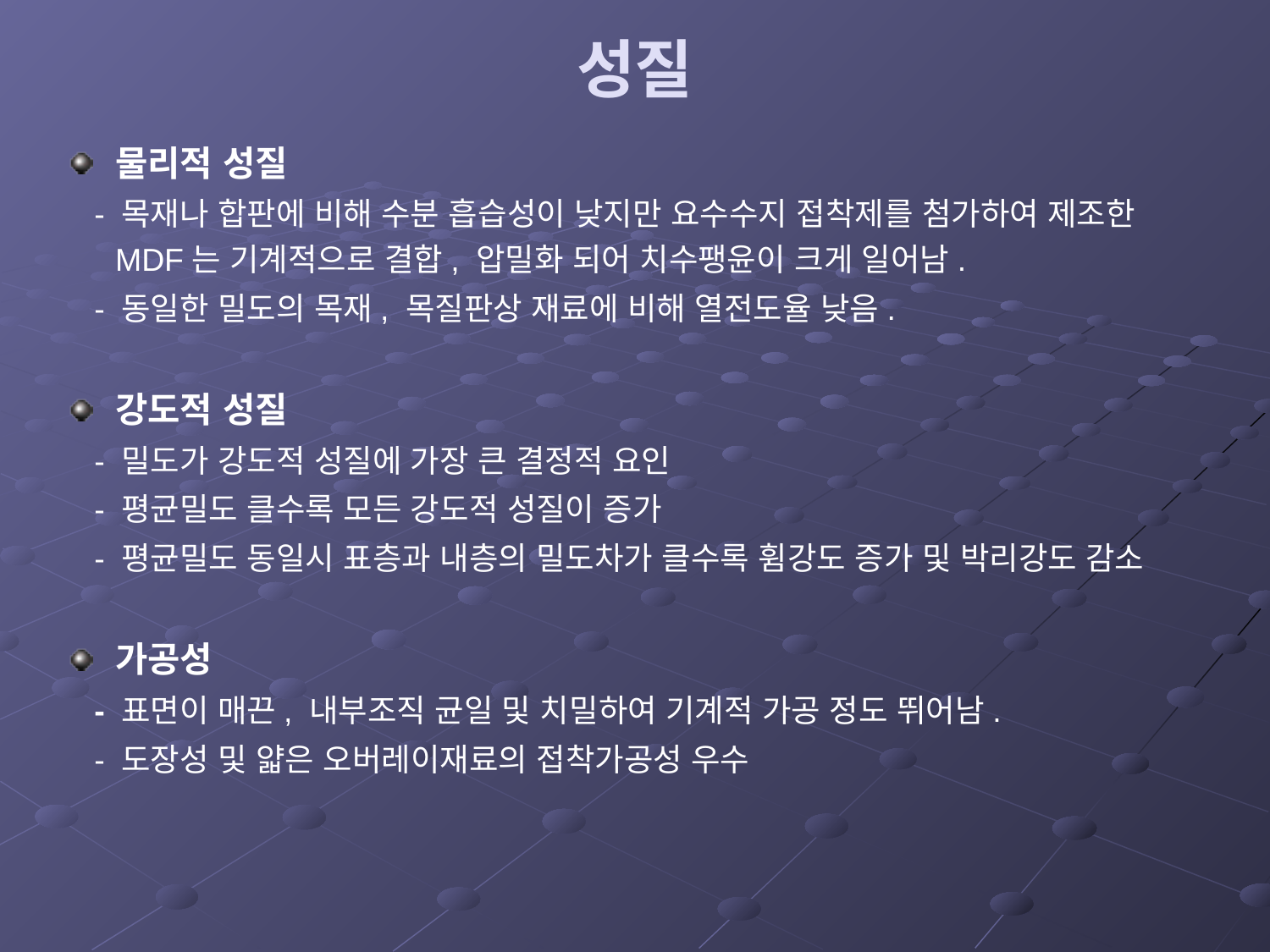

# 성질
물리적 성질
   - 목재나 합판에 비해 수분 흡습성이 낮지만 요수수지 접착제를 첨가하여 제조한 MDF는 기계적으로 결합, 압밀화 되어 치수팽윤이 크게 일어남.
   - 동일한 밀도의 목재, 목질판상 재료에 비해 열전도율 낮음.

강도적 성질
   - 밀도가 강도적 성질에 가장 큰 결정적 요인
   - 평균밀도 클수록 모든 강도적 성질이 증가
   - 평균밀도 동일시 표층과 내층의 밀도차가 클수록 휨강도 증가 및 박리강도 감소

가공성
   - 표면이 매끈, 내부조직 균일 및 치밀하여 기계적 가공 정도 뛰어남.
   - 도장성 및 얇은 오버레이재료의 접착가공성 우수